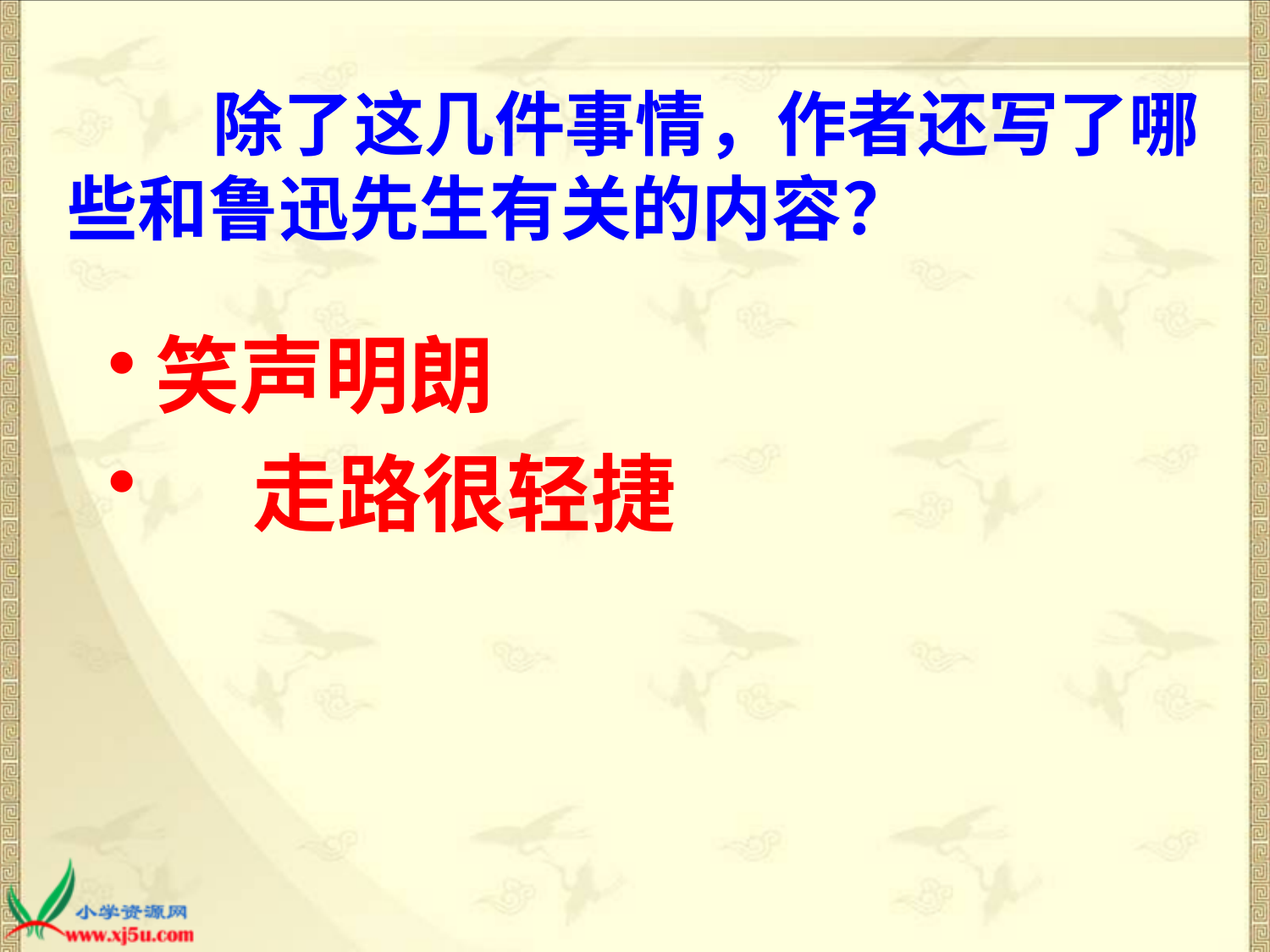

# 除了这几件事情，作者还写了哪些和鲁迅先生有关的内容？
笑声明朗
    走路很轻捷